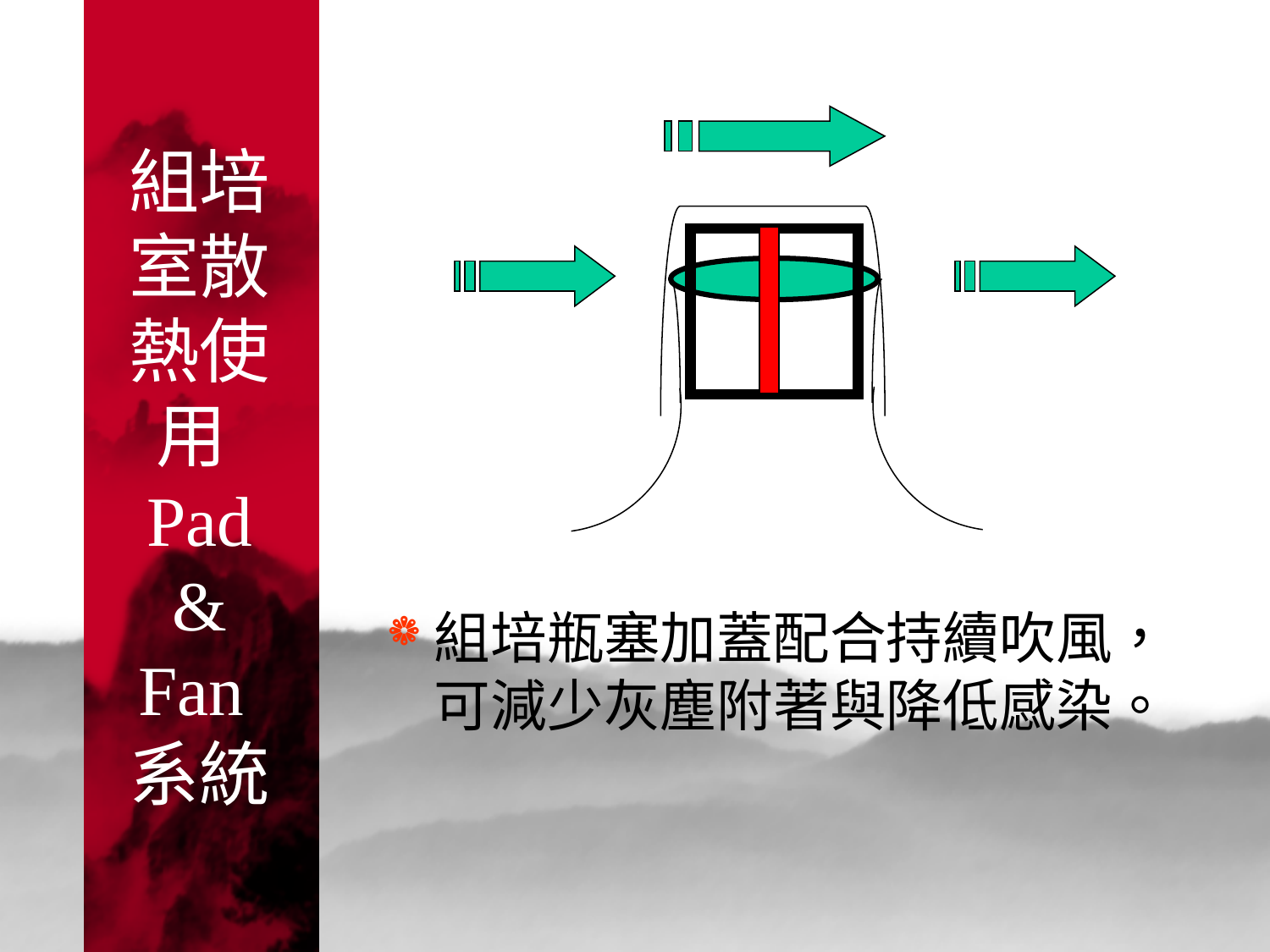

# 組培室散熱使用Pad & Fan系統

組培瓶塞加蓋配合持續吹風，可減少灰塵附著與降低感染。